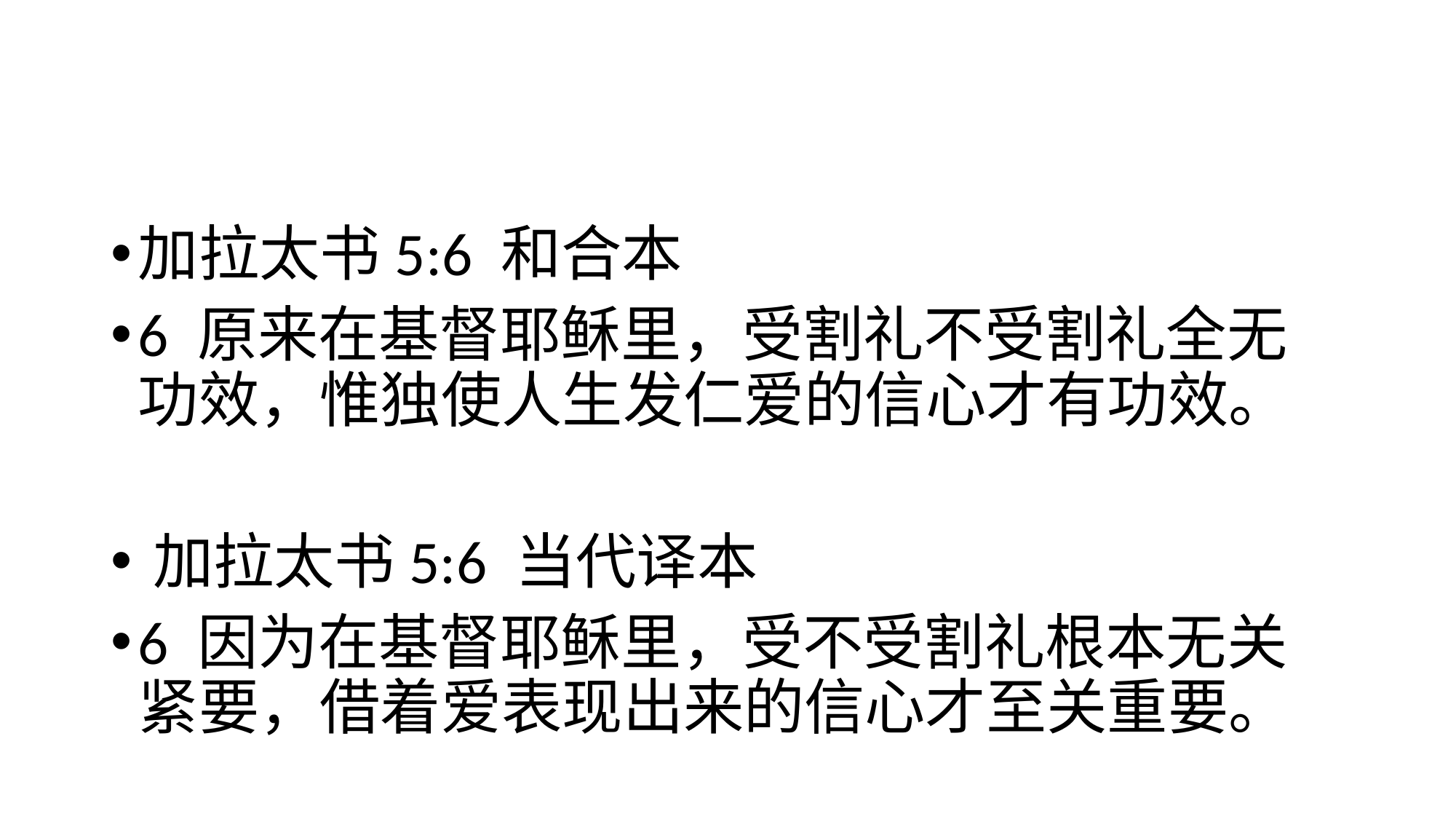

#
加拉太书‬5:6 和合本
6 原来在基督耶稣里，受割礼不受割礼全无功效，惟独使人生发仁爱的信心才有功效。

‪加拉太书‬5:6 当代译本
6 因为在基督耶稣里，受不受割礼根本无关紧要，借着爱表现出来的信心才至关重要。